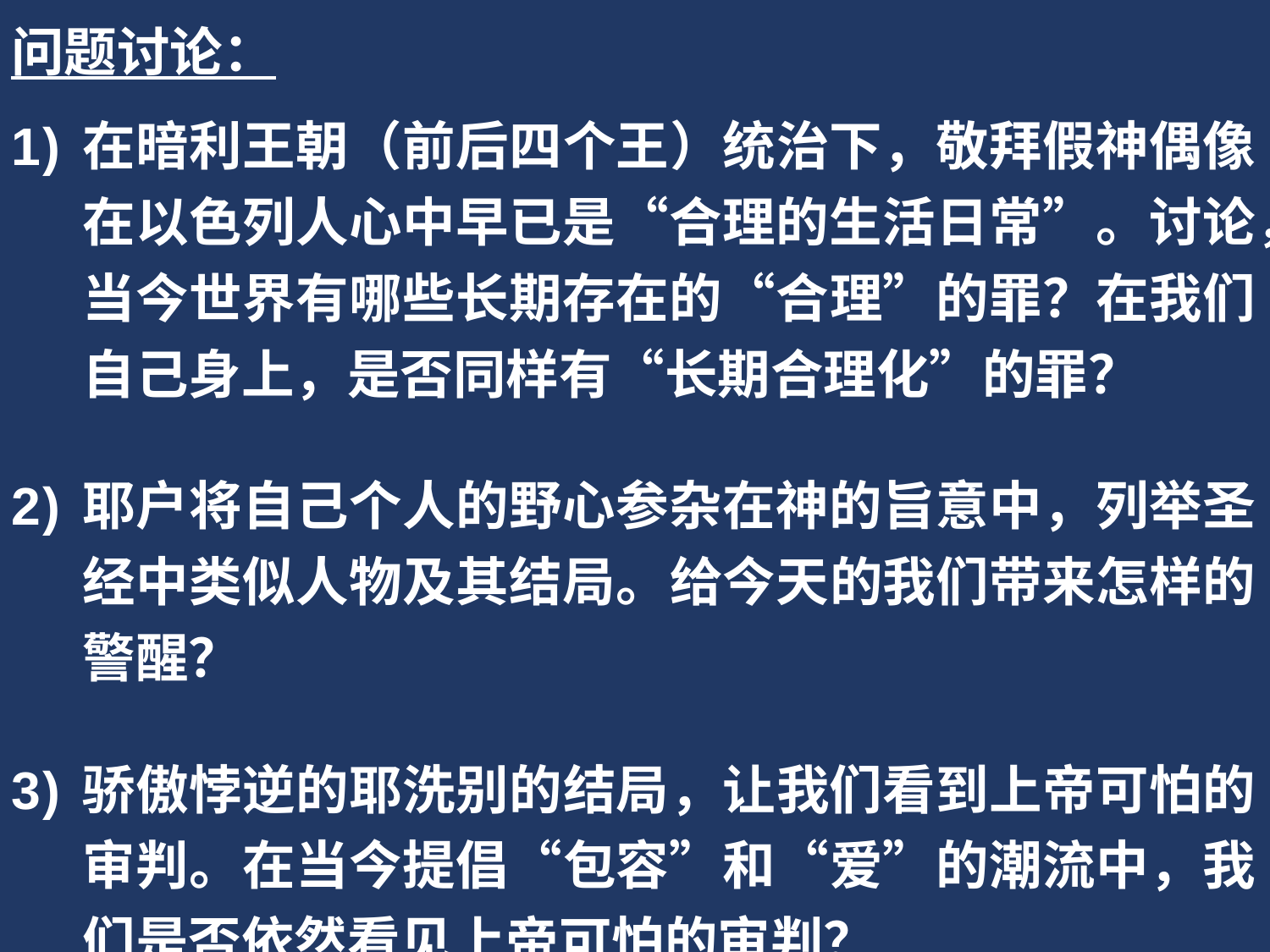

问题讨论：
在暗利王朝（前后四个王）统治下，敬拜假神偶像在以色列人心中早已是“合理的生活日常”。讨论，当今世界有哪些长期存在的“合理”的罪？在我们自己身上，是否同样有“长期合理化”的罪？

耶户将自己个人的野心参杂在神的旨意中，列举圣经中类似人物及其结局。给今天的我们带来怎样的警醒？

骄傲悖逆的耶洗别的结局，让我们看到上帝可怕的审判。在当今提倡“包容”和“爱”的潮流中，我们是否依然看见上帝可怕的审判？